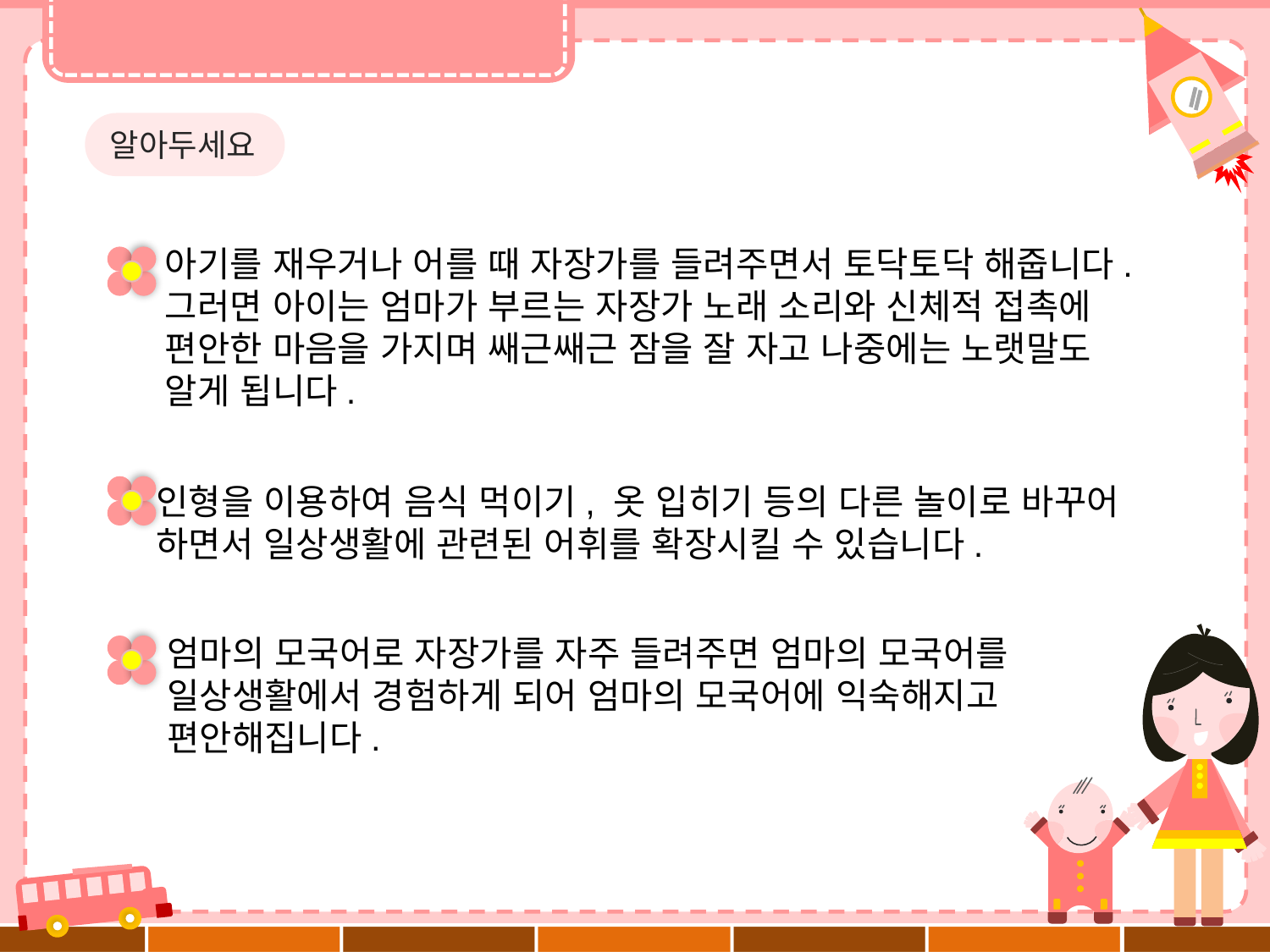

알아두세요
아기를 재우거나 어를 때 자장가를 들려주면서 토닥토닥 해줍니다.
그러면 아이는 엄마가 부르는 자장가 노래 소리와 신체적 접촉에
편안한 마음을 가지며 쌔근쌔근 잠을 잘 자고 나중에는 노랫말도
알게 됩니다.

인형을 이용하여 음식 먹이기, 옷 입히기 등의 다른 놀이로 바꾸어
하면서 일상생활에 관련된 어휘를 확장시킬 수 있습니다.

엄마의 모국어로 자장가를 자주 들려주면 엄마의 모국어를
일상생활에서 경험하게 되어 엄마의 모국어에 익숙해지고
편안해집니다.